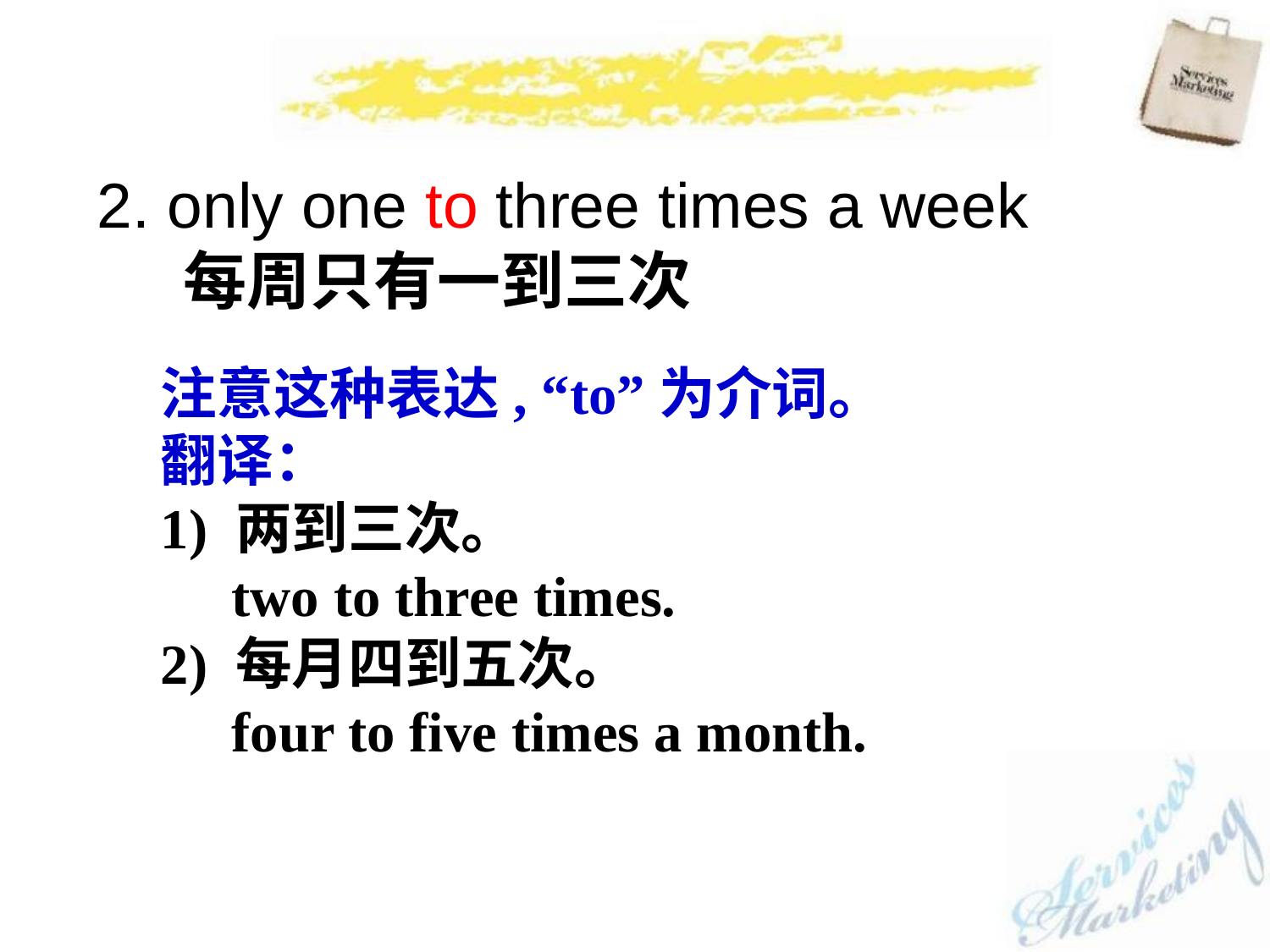

2. only one to three times a week
     每周只有一到三次
注意这种表达, “to”为介词。
翻译：
1) 两到三次。
     two to three times.
2) 每月四到五次。
     four to five times a month.